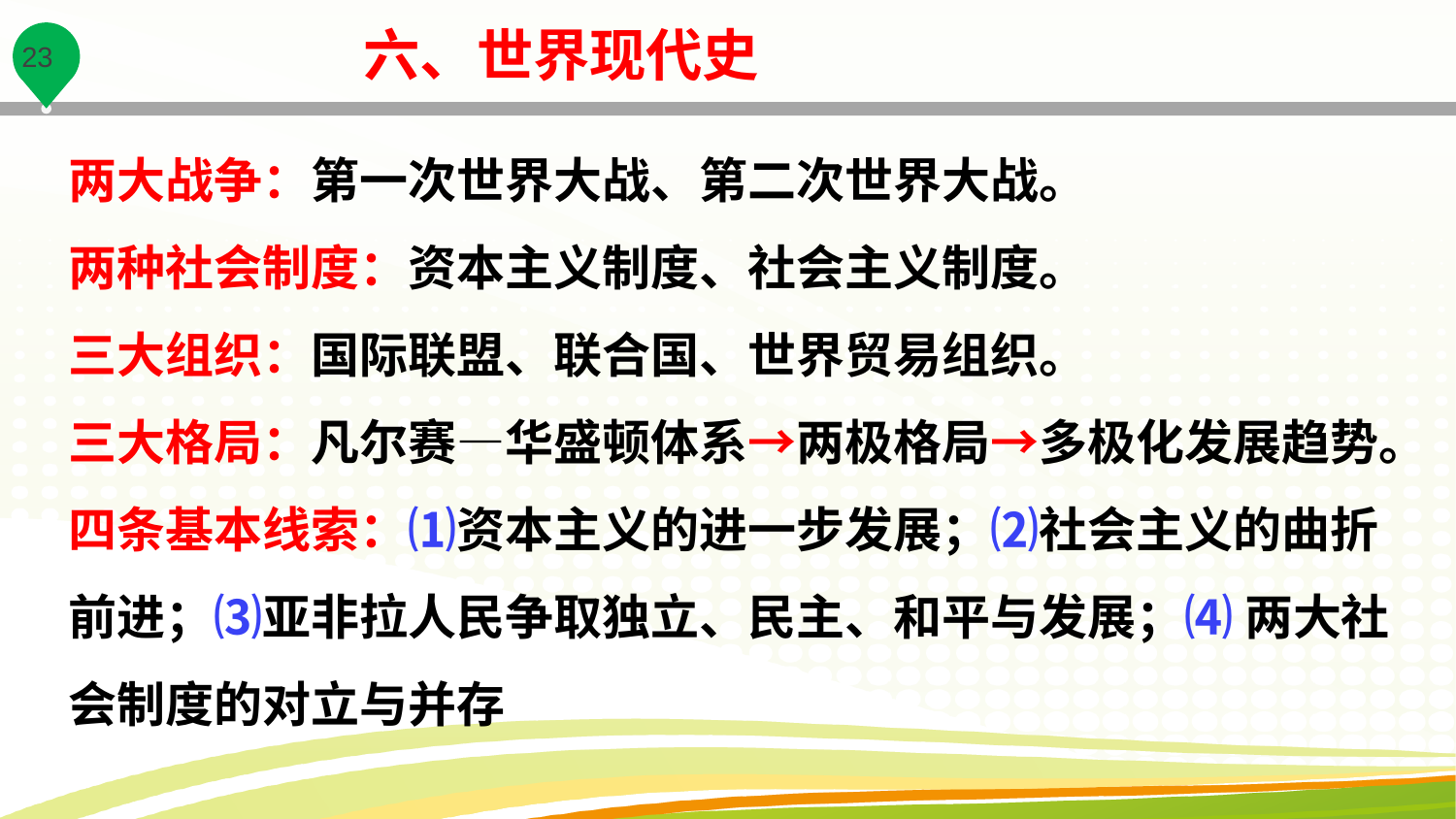

六、世界现代史
两大战争：第一次世界大战、第二次世界大战。
两种社会制度：资本主义制度、社会主义制度。
三大组织：国际联盟、联合国、世界贸易组织。
三大格局：凡尔赛—华盛顿体系→两极格局→多极化发展趋势。
四条基本线索：⑴资本主义的进一步发展；⑵社会主义的曲折前进；⑶亚非拉人民争取独立、民主、和平与发展；⑷ 两大社会制度的对立与并存